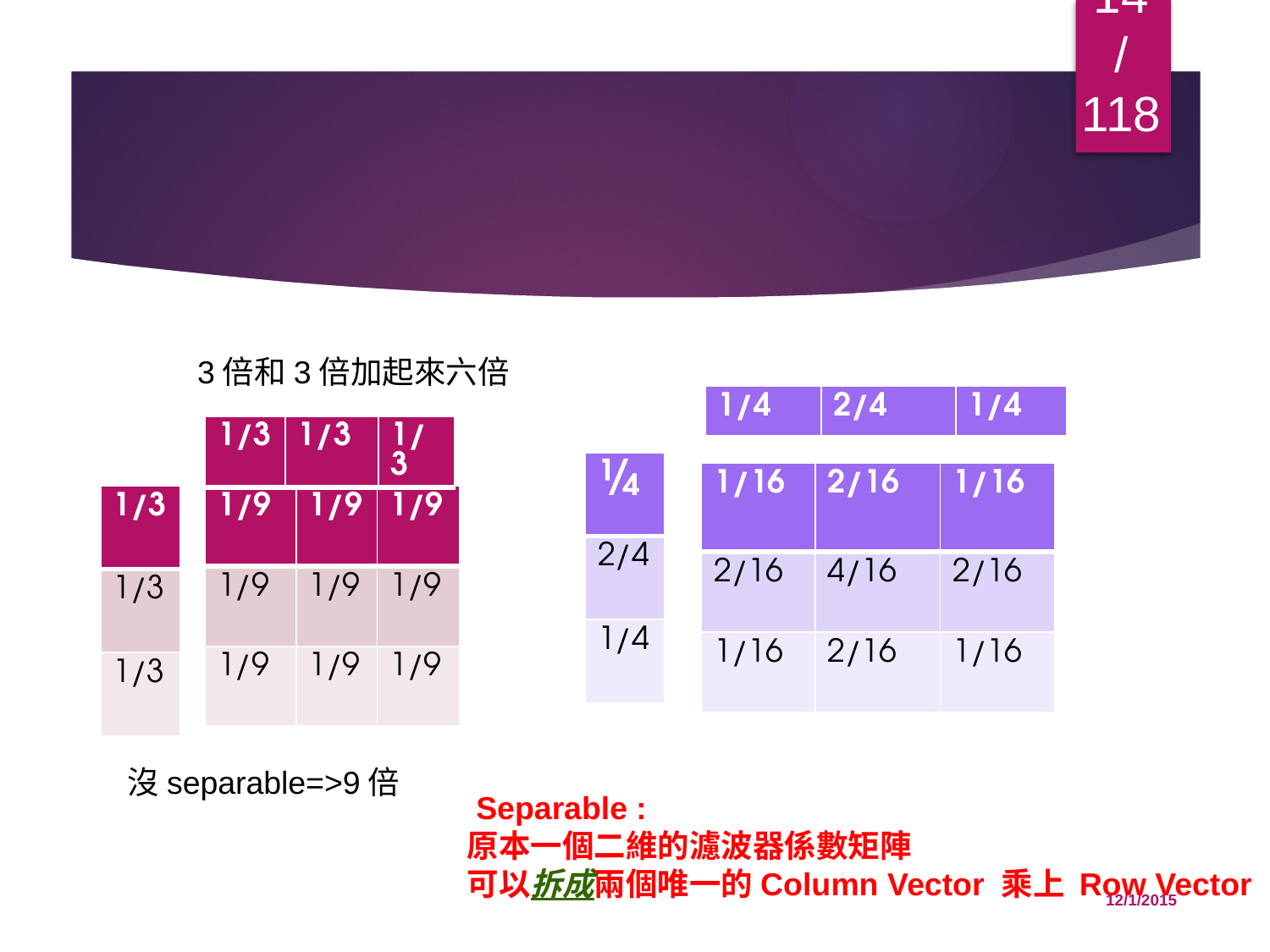

14/118
#
3倍和3倍加起來六倍
| 1/4 | 2/4 | 1/4 |
| --- | --- | --- |
| 1/3 | 1/3 | 1/3 |
| --- | --- | --- |
| ¼ |
| --- |
| 2/4 |
| 1/4 |
| 1/16 | 2/16 | 1/16 |
| --- | --- | --- |
| 2/16 | 4/16 | 2/16 |
| 1/16 | 2/16 | 1/16 |
| 1/3 |
| --- |
| 1/3 |
| 1/3 |
| 1/9 | 1/9 | 1/9 |
| --- | --- | --- |
| 1/9 | 1/9 | 1/9 |
| 1/9 | 1/9 | 1/9 |
沒separable=>9倍
 Separable :
原本一個二維的濾波器係數矩陣
可以拆成兩個唯一的Column Vector 乘上 Row Vector
12/1/2015